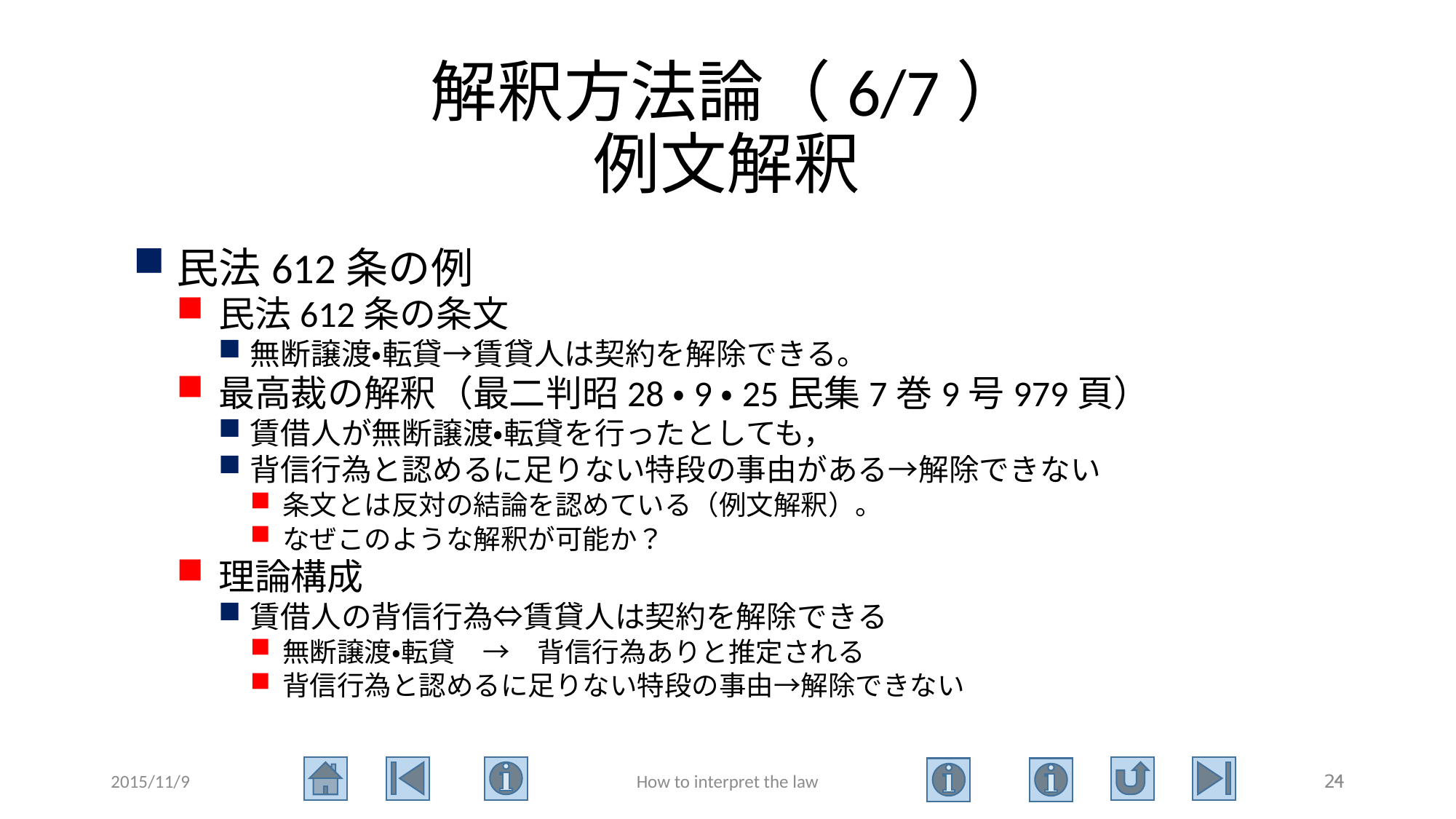

# 解釈方法論（6/7） 例文解釈
民法612条の例
民法612条の条文
無断譲渡・転貸→賃貸人は契約を解除できる。
最高裁の解釈（最二判昭28・9・25民集7巻9号979頁）
賃借人が無断譲渡・転貸を行ったとしても，
背信行為と認めるに足りない特段の事由がある→解除できない
条文とは反対の結論を認めている（例文解釈）。
なぜこのような解釈が可能か？
理論構成
賃借人の背信行為⇔賃貸人は契約を解除できる
無断譲渡・転貸　→　背信行為ありと推定される
背信行為と認めるに足りない特段の事由→解除できない
2015/11/9
How to interpret the law
24